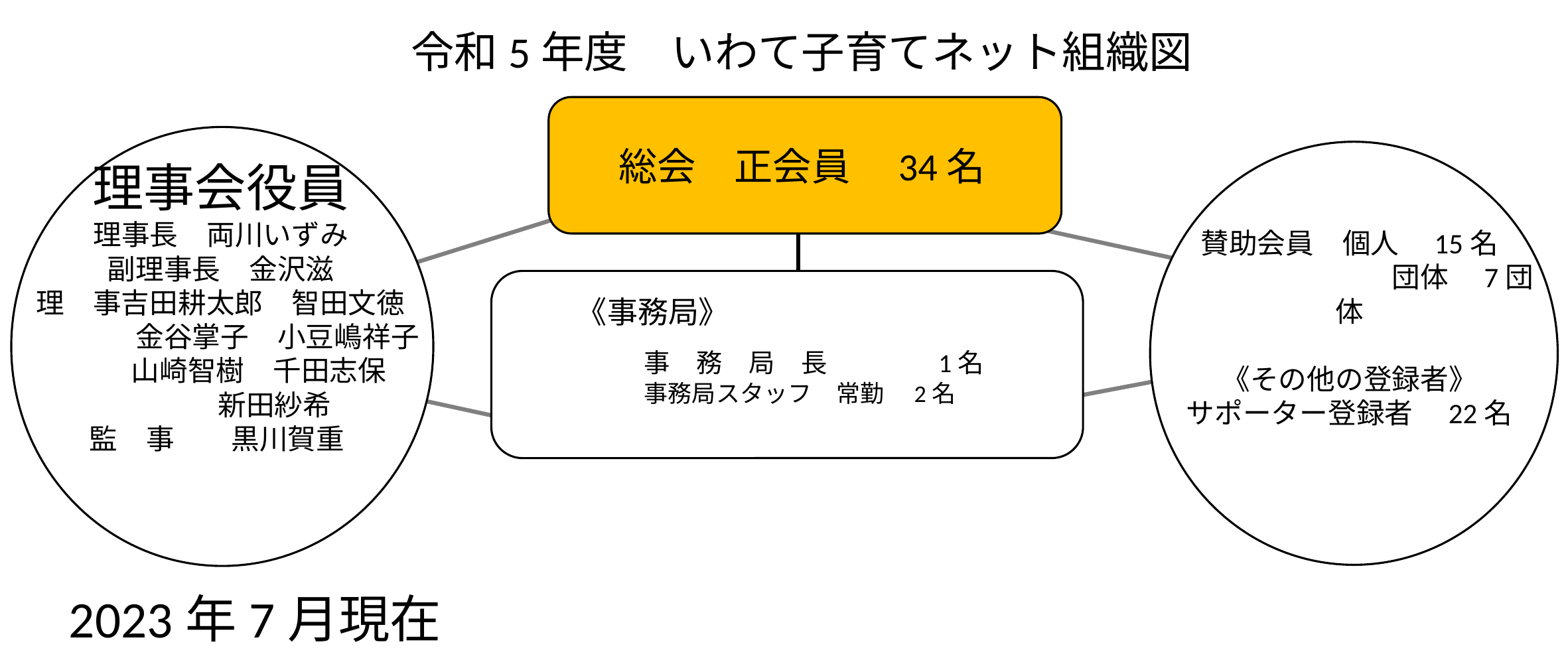

令和5年度　いわて子育てネット組織図

c
総会　正会員　34名

理事会役員
理事長　両川いずみ
副理事長　金沢滋
理　事吉田耕太郎　智田文徳
　　　　金谷掌子　小豆嶋祥子
  　　山崎智樹　千田志保
　　　　　         新田紗希
          監　事　　黒川賀重

賛助会員　個人　15名
　　　　　　　　団体　7団体

《その他の登録者》
サポーター登録者　22名

c
《事務局》
事　務　局　長　　　　1名
事務局スタッフ　常勤　2名

2023年7月現在